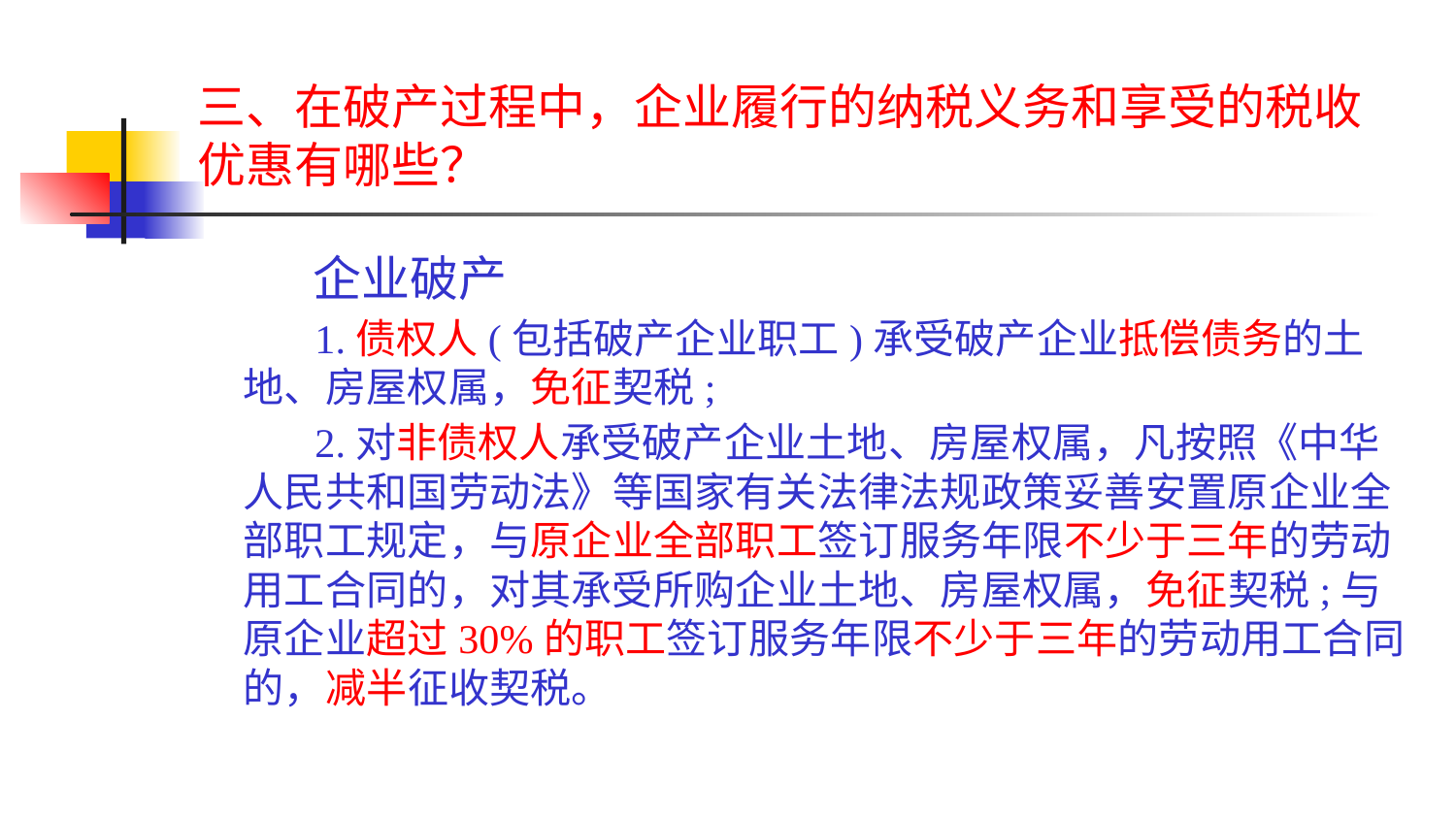

# 三、在破产过程中，企业履行的纳税义务和享受的税收优惠有哪些？
         企业破产
           1.债权人(包括破产企业职工)承受破产企业抵偿债务的土地、房屋权属，免征契税;
           2.对非债权人承受破产企业土地、房屋权属，凡按照《中华人民共和国劳动法》等国家有关法律法规政策妥善安置原企业全部职工规定，与原企业全部职工签订服务年限不少于三年的劳动用工合同的，对其承受所购企业土地、房屋权属，免征契税;与原企业超过30%的职工签订服务年限不少于三年的劳动用工合同的，减半征收契税。